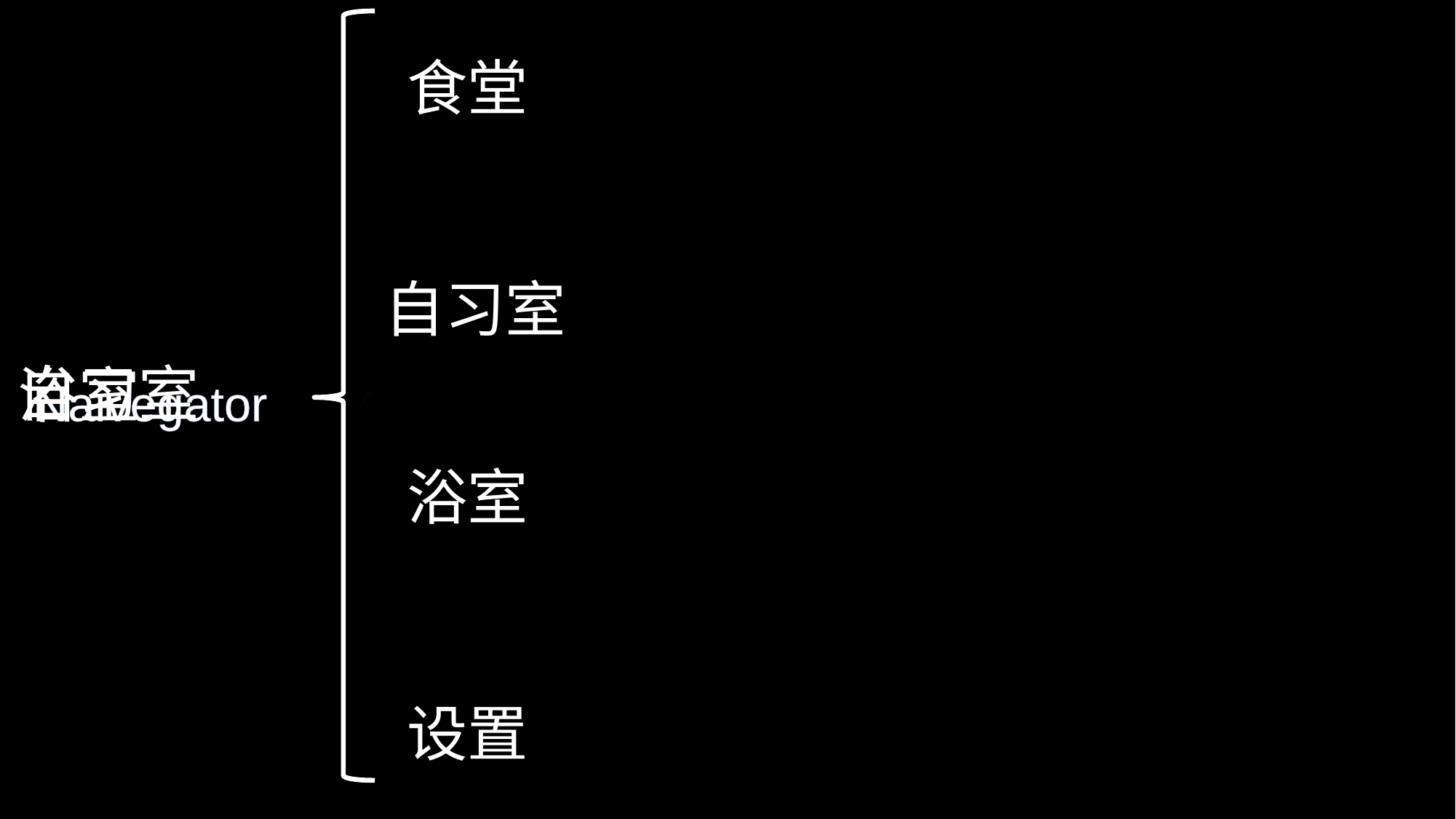

c
食堂
自习室
自习室
浴室
Naivegator
浴室
设置